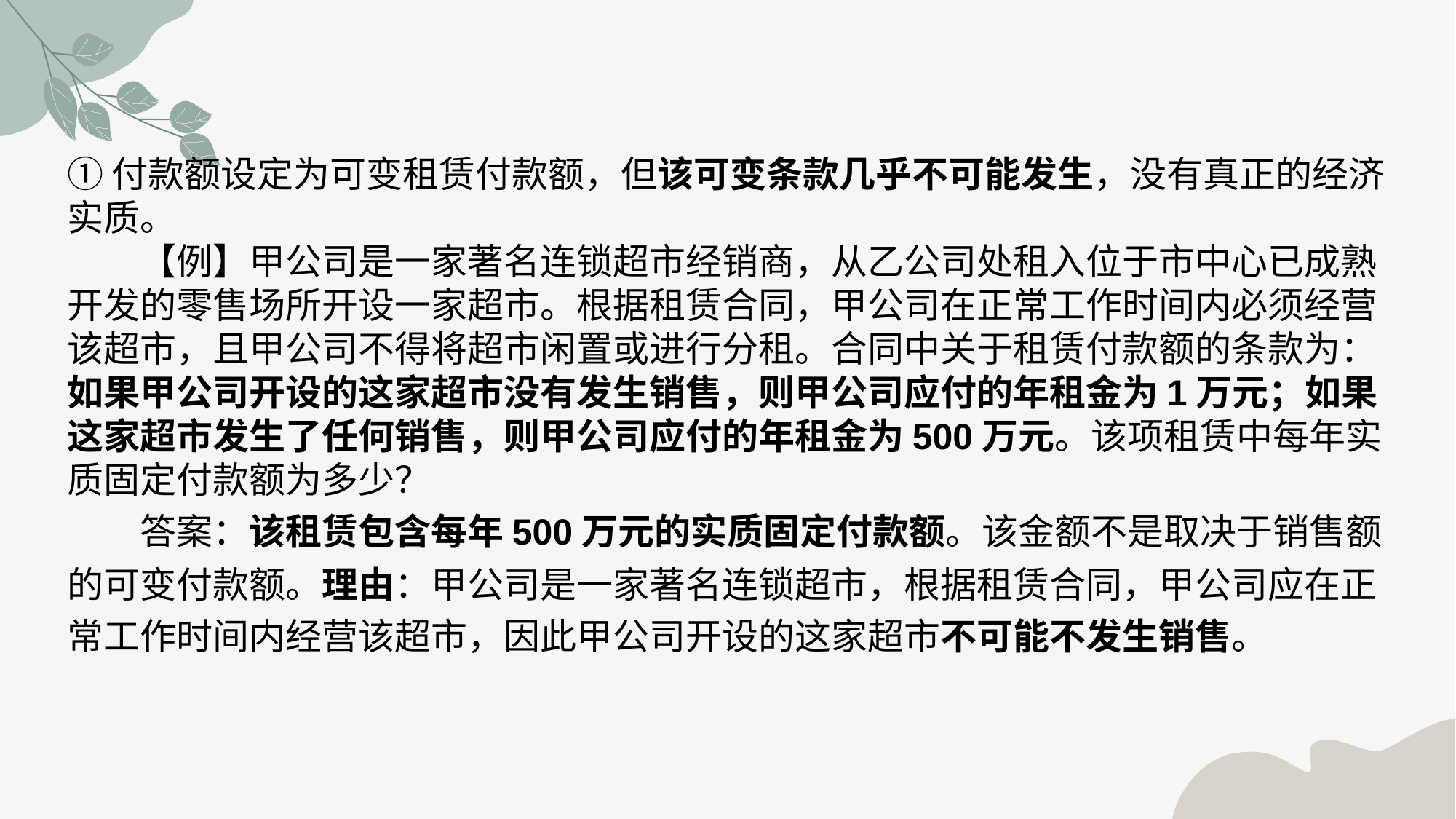

①付款额设定为可变租赁付款额，但该可变条款几乎不可能发生，没有真正的经济实质。　　【例】甲公司是一家著名连锁超市经销商，从乙公司处租入位于市中心已成熟开发的零售场所开设一家超市。根据租赁合同，甲公司在正常工作时间内必须经营该超市，且甲公司不得将超市闲置或进行分租。合同中关于租赁付款额的条款为：如果甲公司开设的这家超市没有发生销售，则甲公司应付的年租金为1万元；如果这家超市发生了任何销售，则甲公司应付的年租金为500万元。该项租赁中每年实质固定付款额为多少？　　答案：该租赁包含每年500万元的实质固定付款额。该金额不是取决于销售额的可变付款额。理由：甲公司是一家著名连锁超市，根据租赁合同，甲公司应在正常工作时间内经营该超市，因此甲公司开设的这家超市不可能不发生销售。